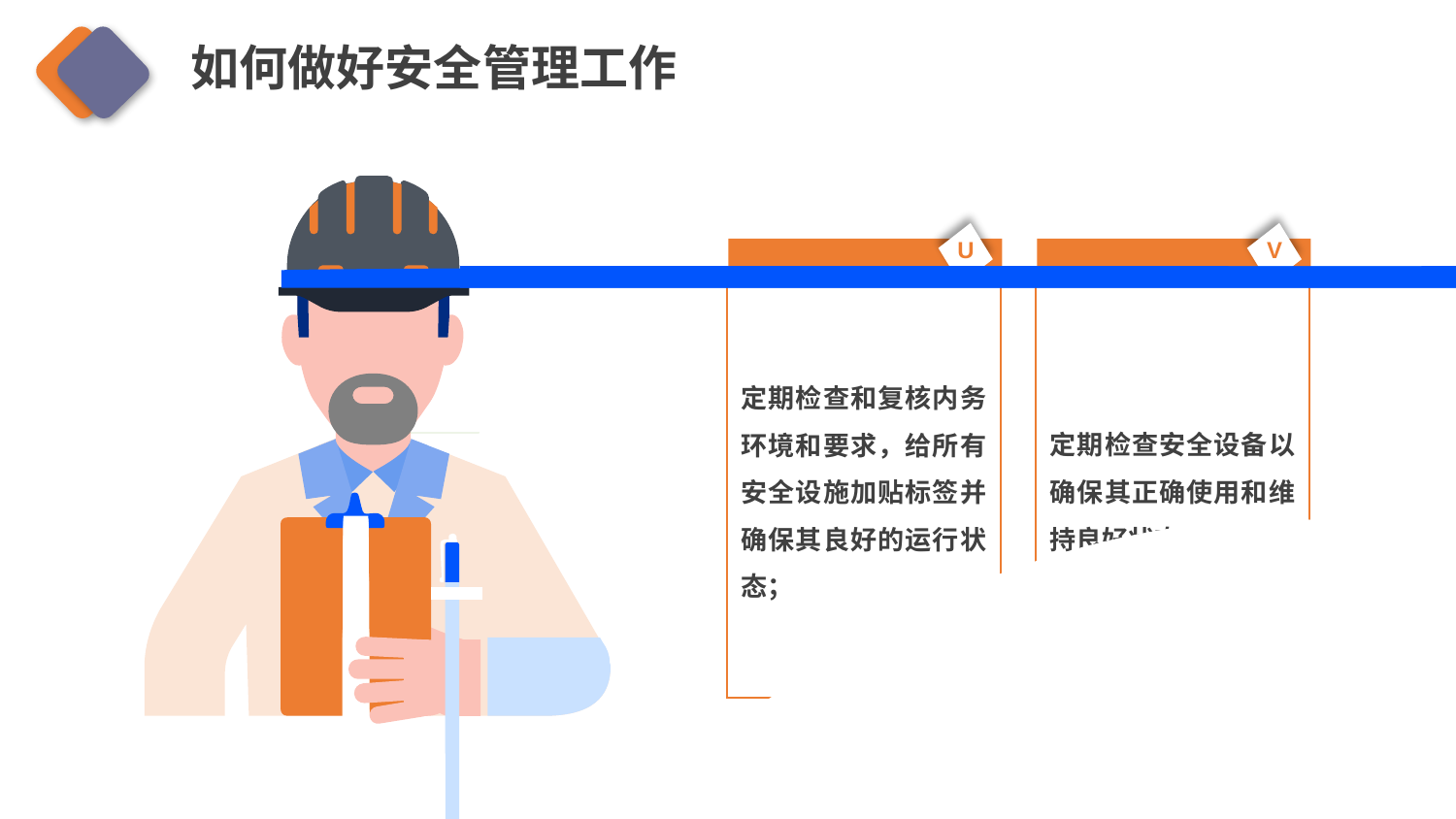

如何做好安全管理工作

U
V

定期检查和复核内务环境和要求，给所有安全设施加贴标签并确保其良好的运行状态；
定期检查安全设备以确保其正确使用和维持良好状态。